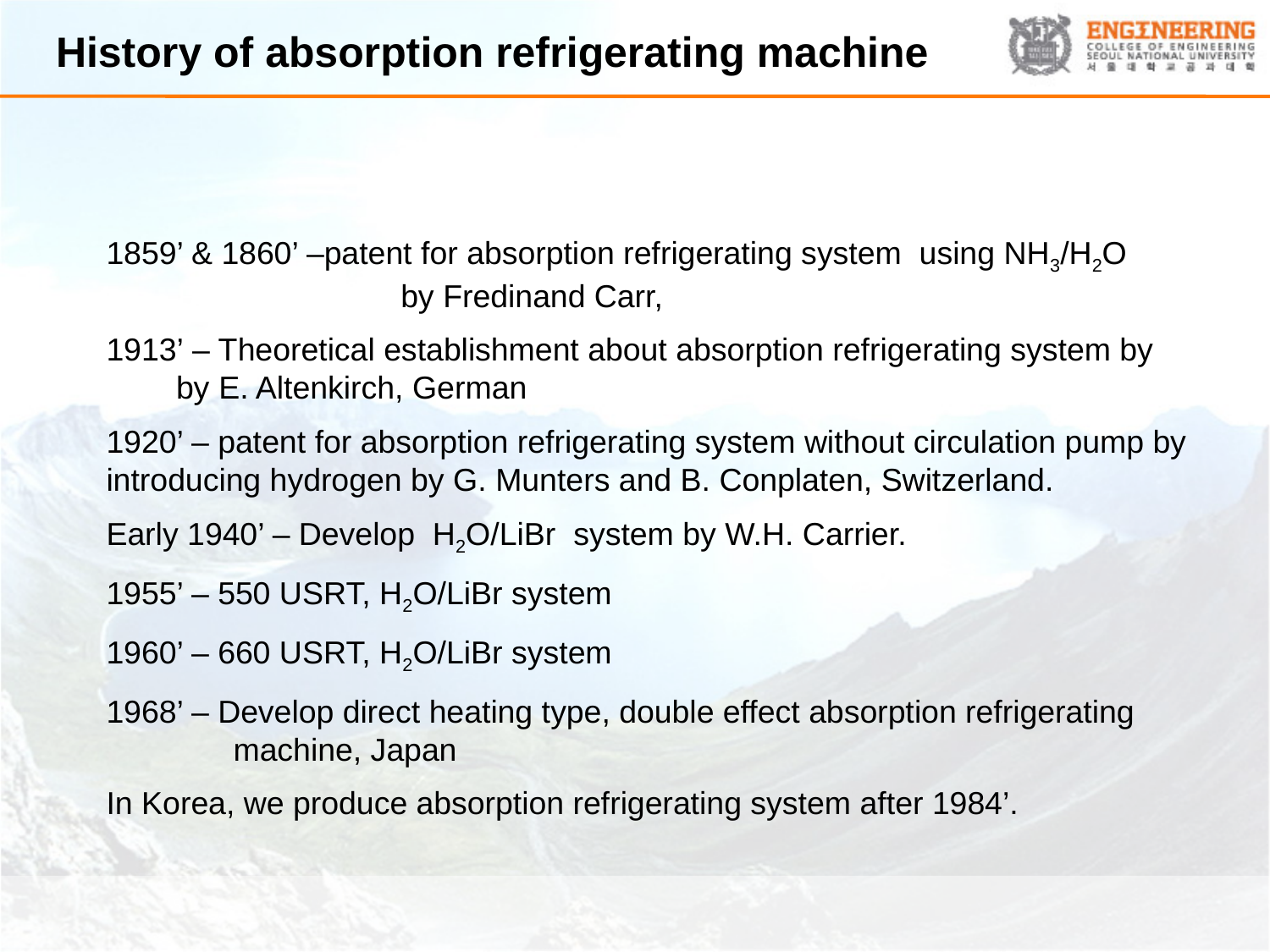

# History of absorption refrigerating machine
1859’ & 1860’ –patent for absorption refrigerating system  using NH3/H2O                  F                       by Fredinand Carr,
1913’ – Theoretical establishment about absorption refrigerating system by  독        by E. Altenkirch, German
1920’ – patent for absorption refrigerating system without circulation pump by introducing hydrogen by G. Munters and B. Conplaten, Switzerland.
Early 1940’ – Develop  H2O/LiBr  system by W.H. Carrier.
1955’ – 550 USRT, H2O/LiBr system
1960’ – 660 USRT, H2O/LiBr system
1968’ – Develop direct heating type, double effect absorption refrigerating 	machine, Japan
In Korea, we produce absorption refrigerating system after 1984’.